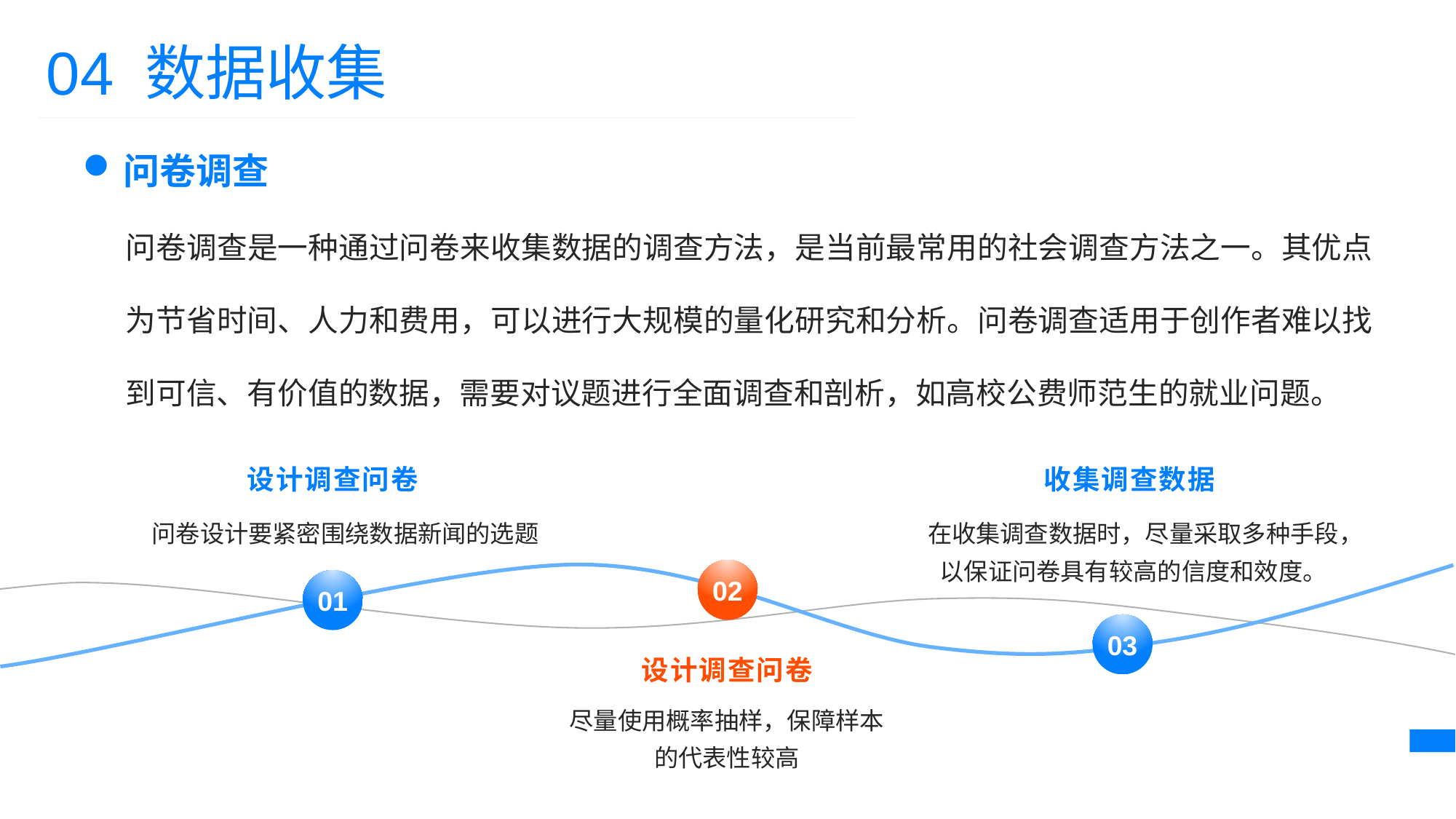

04 数据收集
问卷调查
问卷调查是一种通过问卷来收集数据的调查方法，是当前最常用的社会调查方法之一。其优点为节省时间、人力和费用，可以进行大规模的量化研究和分析。问卷调查适用于创作者难以找到可信、有价值的数据，需要对议题进行全面调查和剖析，如高校公费师范生的就业问题。
设计调查问卷
 收集调查数据
问卷设计要紧密围绕数据新闻的选题
在收集调查数据时，尽量采取多种手段，以保证问卷具有较高的信度和效度。

02
01

03
设计调查问卷
尽量使用概率抽样，保障样本
的代表性较高